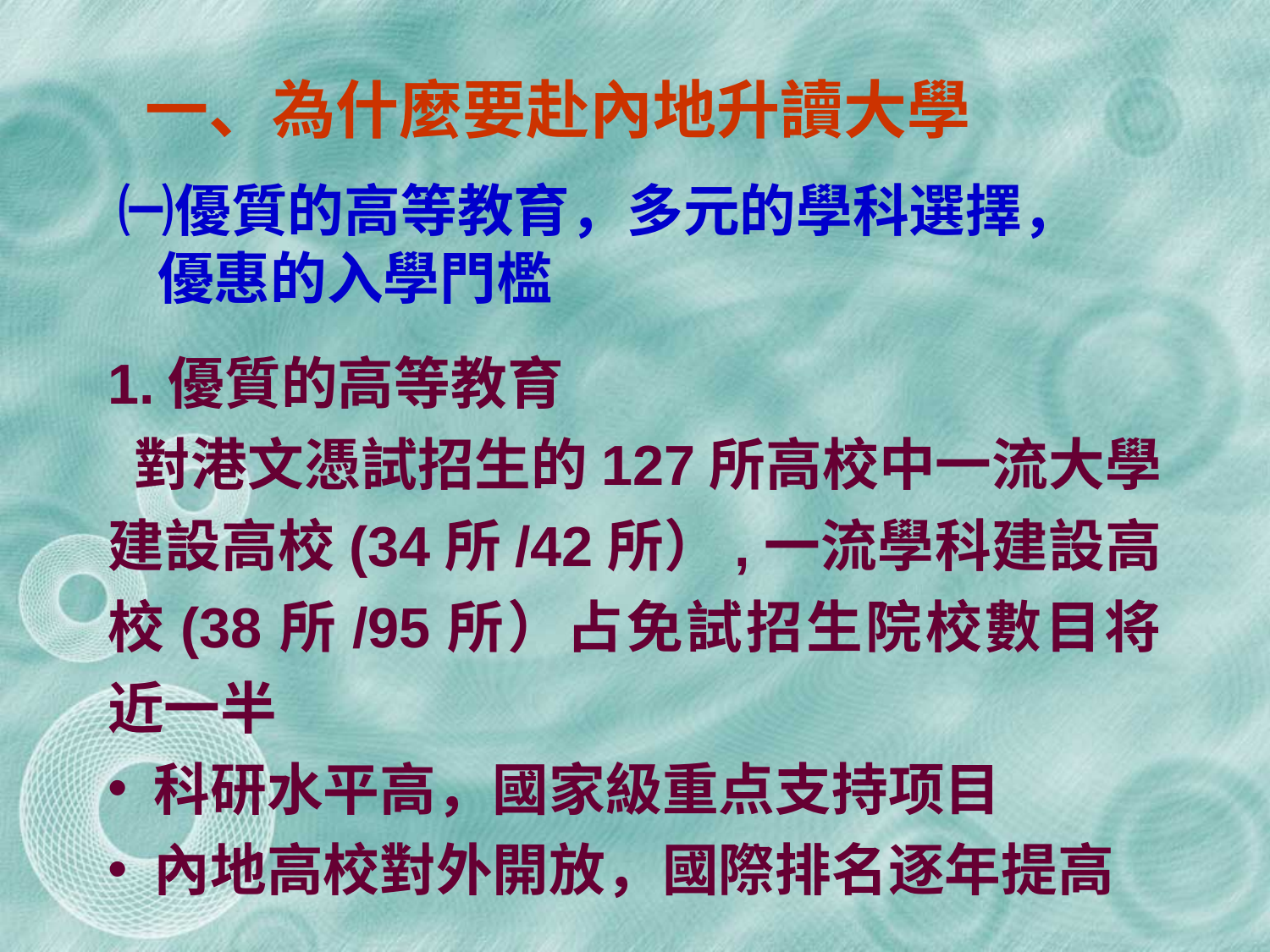

一、為什麼要赴內地升讀大學
㈠優質的高等教育，多元的學科選擇，
  優惠的入學門檻
1.優質的高等教育
 對港文憑試招生的127所高校中一流大學建設高校(34所/42所）,一流學科建設高校(38所/95所）占免試招生院校數目将近一半
 科研水平高，國家級重点支持项目
 內地高校對外開放，國際排名逐年提高